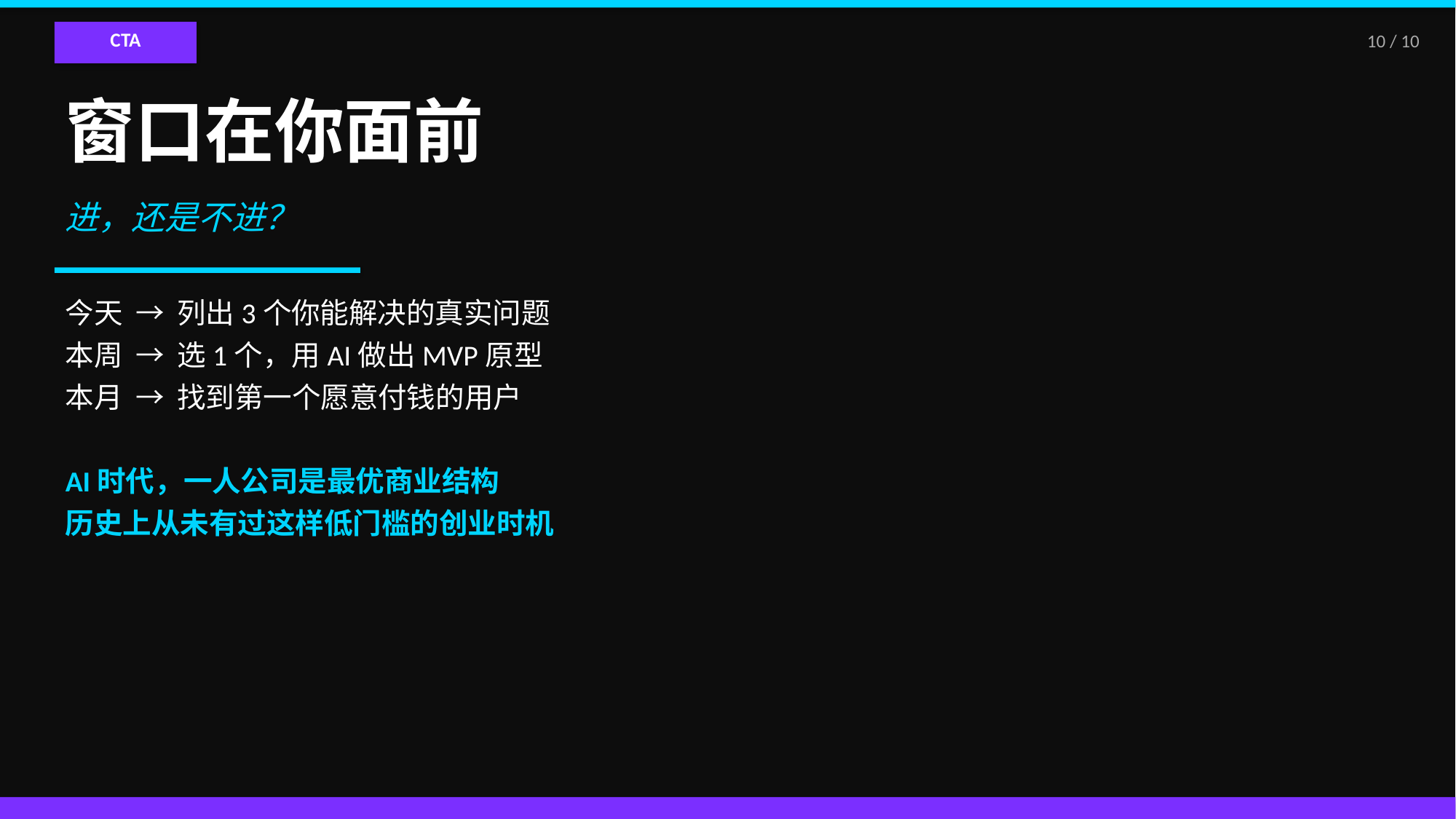

CTA
10 / 10
窗口在你面前
进，还是不进？

今天  →  列出3个你能解决的真实问题
本周  →  选1个，用AI做出MVP原型
本月  →  找到第一个愿意付钱的用户

AI时代，一人公司是最优商业结构
历史上从未有过这样低门槛的创业时机